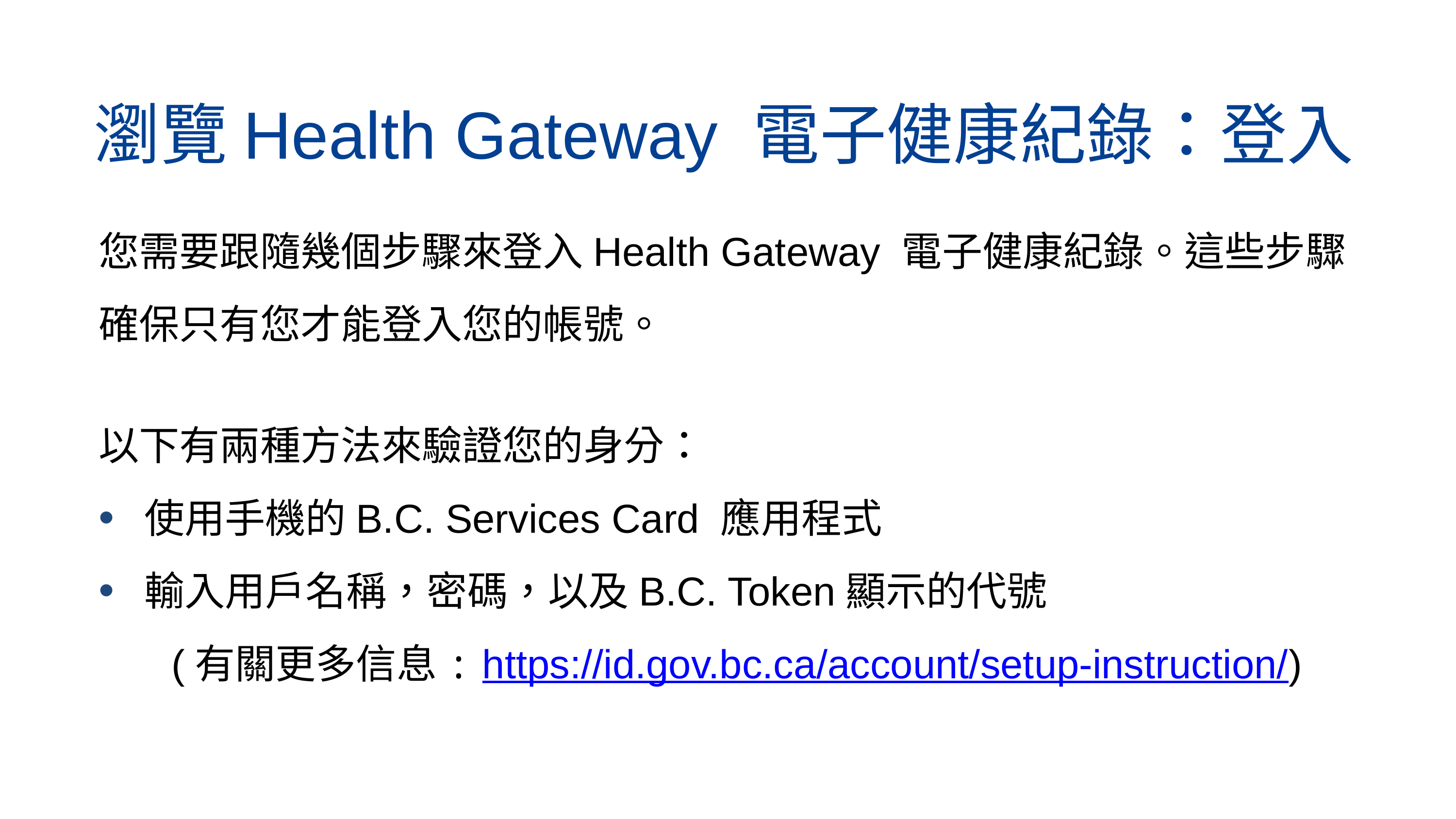

瀏覽Health Gateway 電子健康紀錄：登入
您需要跟隨幾個步驟來登入Health Gateway 電子健康紀錄。這些步驟確保只有您才能登入您的帳號。
以下有兩種方法來驗證您的身分：
使用手機的B.C. Services Card 應用程式
輸入用戶名稱，密碼，以及B.C. Token顯示的代號
	(有關更多信息: https://id.gov.bc.ca/account/setup-instruction/)